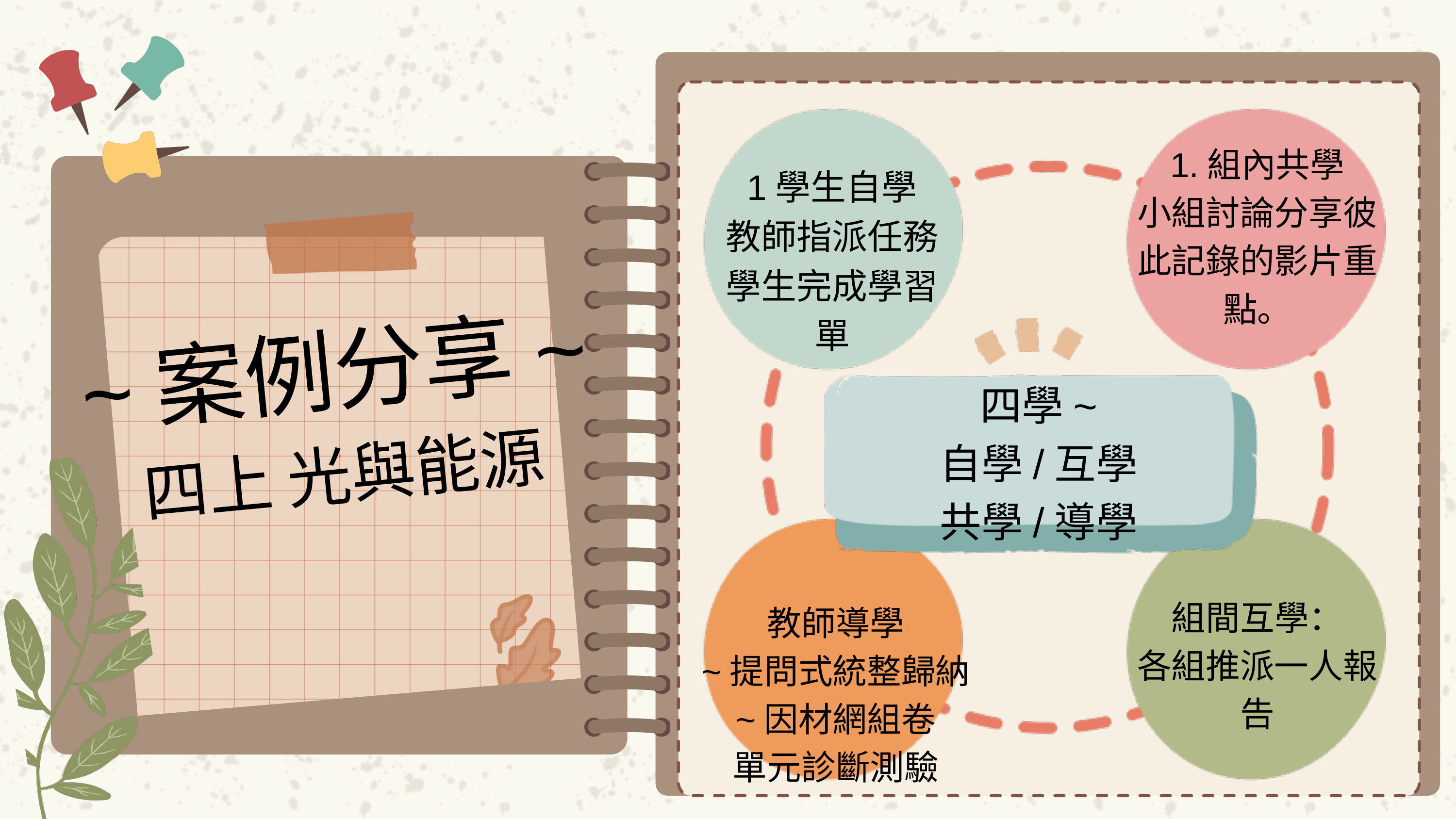

1.組內共學
小組討論分享彼此記錄的影片重點。

1學生自學
教師指派任務
學生完成學習單

~案例分享~
四上 光與能源

四學~
自學/互學
共學/導學

組間互學：
各組推派一人報告
教師導學
~提問式統整歸納
~因材網組卷
單元診斷測驗